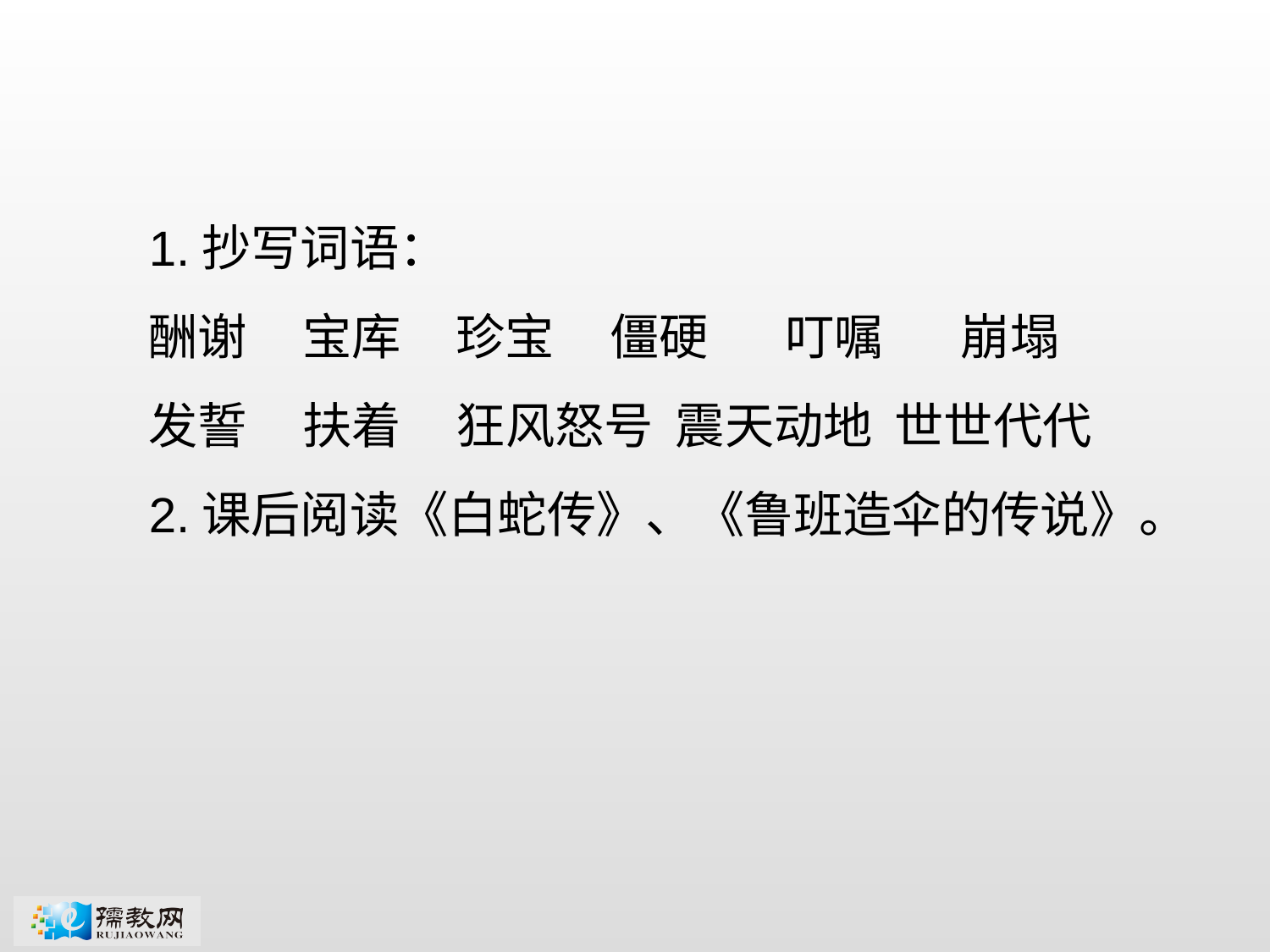

1.抄写词语：
酬谢     宝库     珍宝     僵硬       叮嘱       崩塌     发誓     扶着     狂风怒号  震天动地  世世代代
2.课后阅读《白蛇传》、《鲁班造伞的传说》。